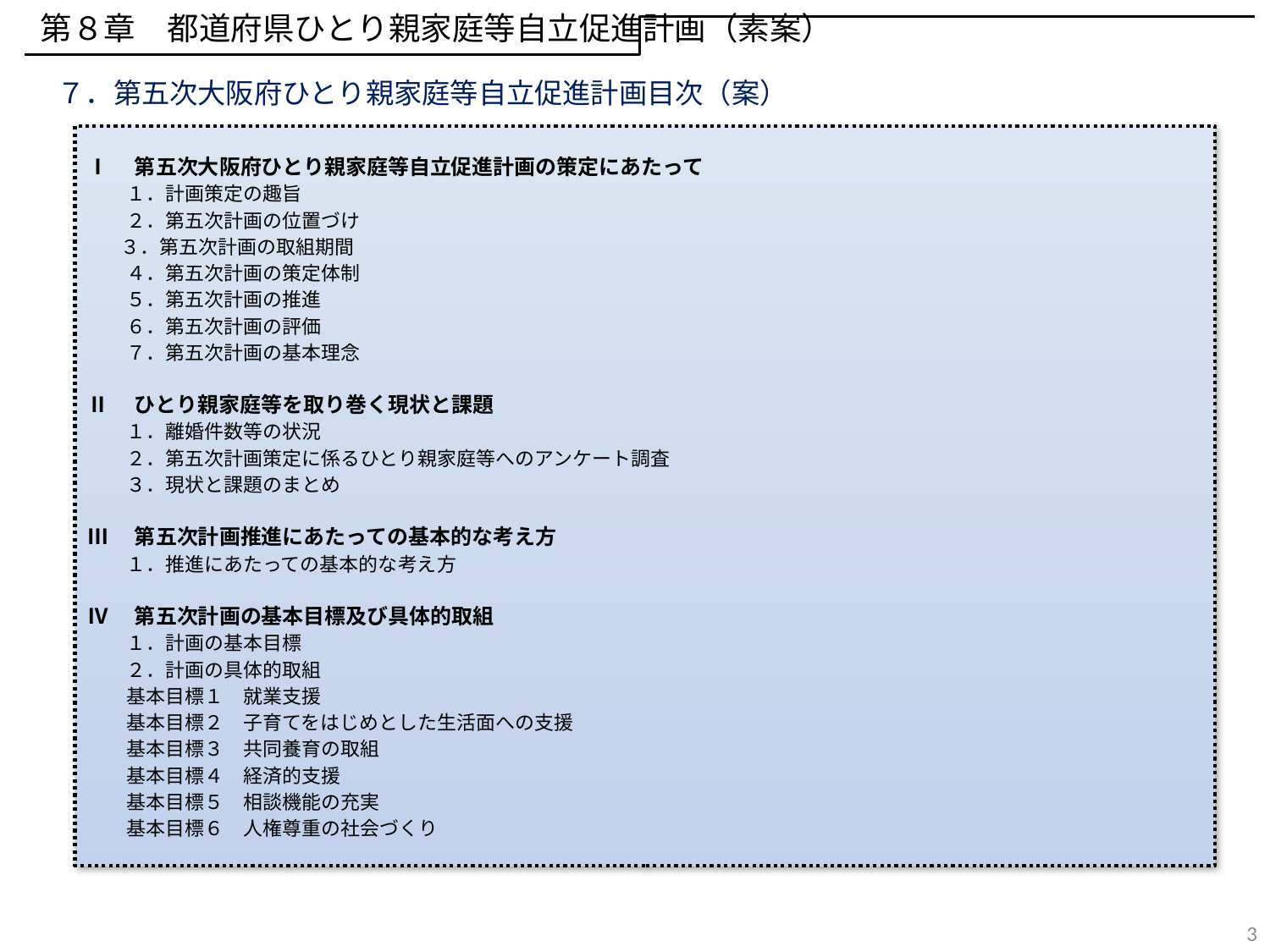

第８章　都道府県ひとり親家庭等自立促進計画（素案）
７．第五次大阪府ひとり親家庭等自立促進計画目次（案）
Ⅰ　第五次大阪府ひとり親家庭等自立促進計画の策定にあたって
　　１．計画策定の趣旨
　　２．第五次計画の位置づけ
  　３．第五次計画の取組期間
　　４．第五次計画の策定体制
　　５．第五次計画の推進
　　６．第五次計画の評価
　　７．第五次計画の基本理念

Ⅱ　ひとり親家庭等を取り巻く現状と課題
　　１．離婚件数等の状況
　　２．第五次計画策定に係るひとり親家庭等へのアンケート調査
　　３．現状と課題のまとめ

Ⅲ　第五次計画推進にあたっての基本的な考え方
　　１．推進にあたっての基本的な考え方

Ⅳ　第五次計画の基本目標及び具体的取組
　　１．計画の基本目標
　　２．計画の具体的取組
　　基本目標１　就業支援
　　基本目標２　子育てをはじめとした生活面への支援
　　基本目標３　共同養育の取組
　　基本目標４　経済的支援
　　基本目標５　相談機能の充実
　　基本目標６　人権尊重の社会づくり
3